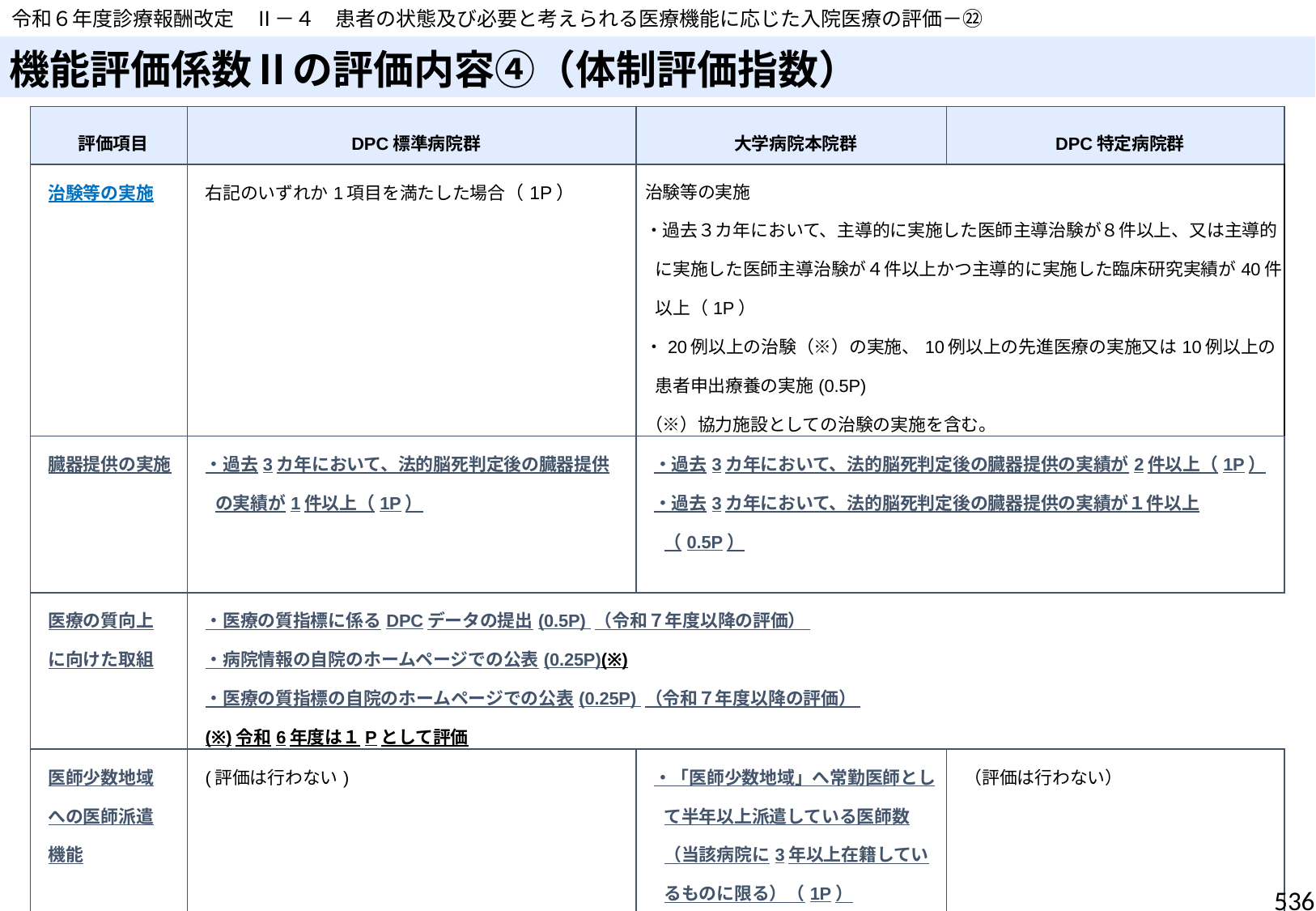

令和６年度診療報酬改定　Ⅱ－４　患者の状態及び必要と考えられる医療機能に応じた入院医療の評価－㉒
# 機能評価係数Ⅱの評価内容④（体制評価指数）
| 評価項目 | DPC標準病院群 | 大学病院本院群 | DPC特定病院群 |
| --- | --- | --- | --- |
| 治験等の実施 | 右記のいずれか1項目を満たした場合（1P） | 治験等の実施 ・過去３カ年において、主導的に実施した医師主導治験が８件以上、又は主導的に実施した医師主導治験が４件以上かつ主導的に実施した臨床研究実績が40件以上（1P） ・20例以上の治験（※）の実施、10例以上の先進医療の実施又は10例以上の患者申出療養の実施(0.5P) （※）協力施設としての治験の実施を含む。 |  |
| 臓器提供の実施 | ・過去3カ年において、法的脳死判定後の臓器提供の実績が1件以上（1P） | ・過去3カ年において、法的脳死判定後の臓器提供の実績が2件以上（1P） ・過去3カ年において、法的脳死判定後の臓器提供の実績が１件以上（0.5P） |  |
| 医療の質向上 に向けた取組 | ・医療の質指標に係るDPCデータの提出(0.5P) （令和７年度以降の評価） ・病院情報の自院のホームページでの公表(0.25P)(※) ・医療の質指標の自院のホームページでの公表(0.25P) （令和７年度以降の評価） (※)令和6年度は１Pとして評価 |  |  |
| 医師少数地域 への医師派遣 機能 | (評価は行わない) | ・「医師少数地域」へ常勤医師として半年以上派遣している医師数（当該病院に3年以上在籍しているものに限る）（1P） | （評価は行わない） |
536